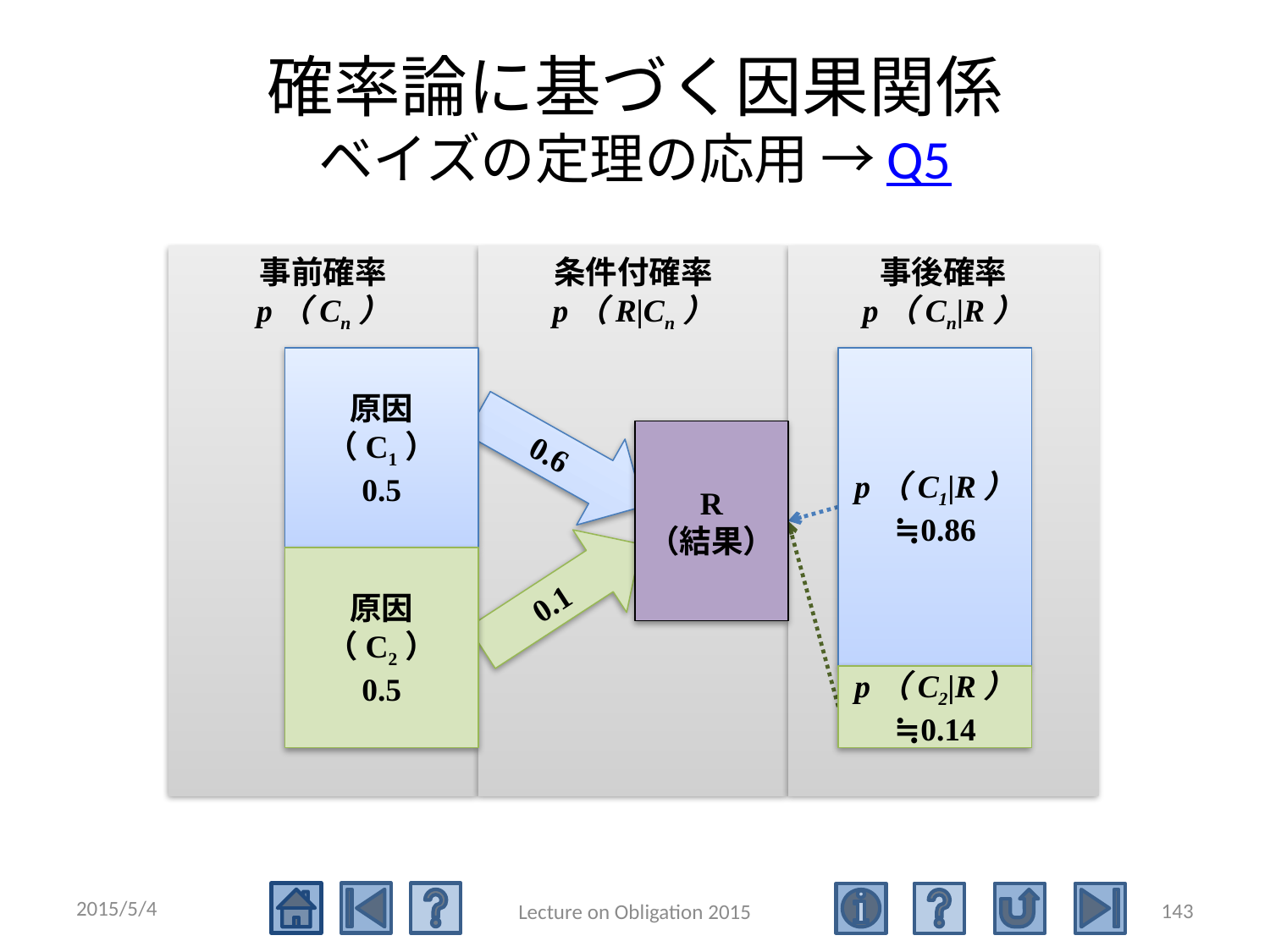

# 確率論に基づく因果関係 ベイズの定理の応用 →Q5
事前確率
p（Cn）
条件付確率
p（R|Cn）
事後確率
p（Cn|R）
原因（C1）
0.5
p（C1|R）
≒0.86
0.6
R
（結果）
0.1
原因（C2）
0.5
p（C2|R）
≒0.14
2015/5/4
143
Lecture on Obligation 2015